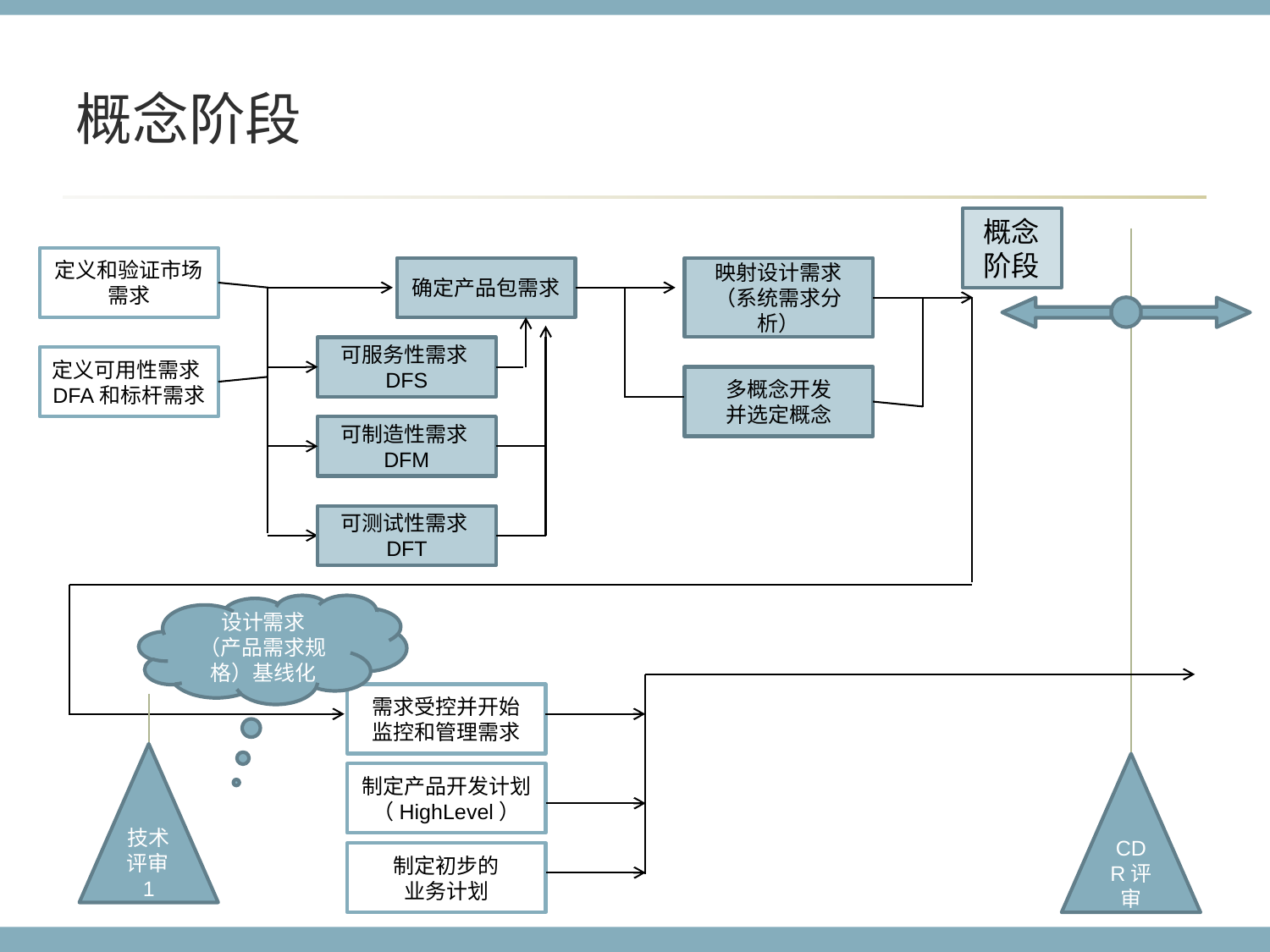

# 概念阶段
概念
阶段
定义和验证市场需求
确定产品包需求
映射设计需求
（系统需求分析）

可服务性需求DFS
定义可用性需求DFA和标杆需求
多概念开发
并选定概念
可制造性需求DFM
可测试性需求DFT
设计需求
（产品需求规格）基线化
需求受控并开始
监控和管理需求
技术评审1
CDR评审
制定产品开发计划
（HighLevel）
制定初步的
业务计划